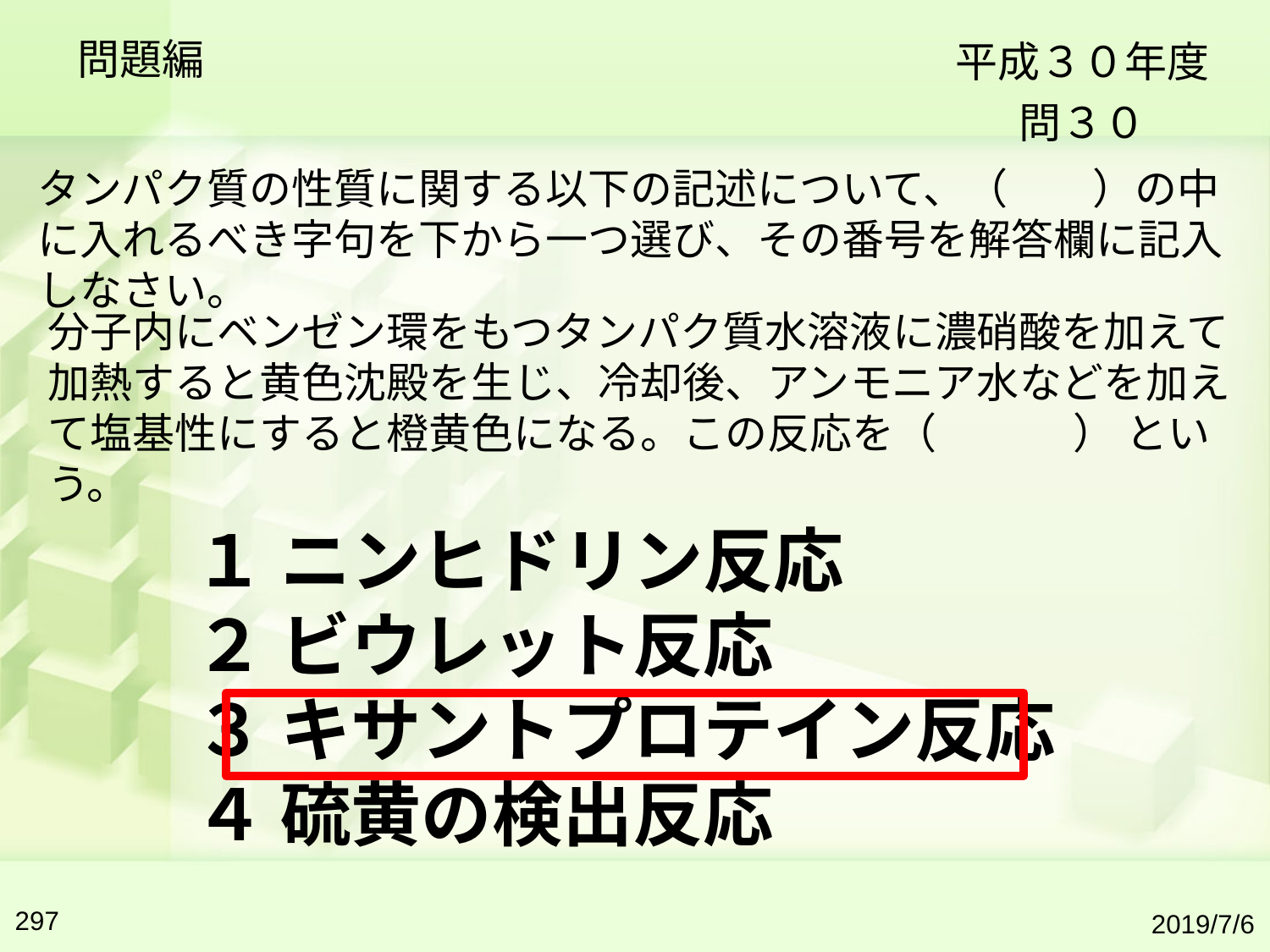

問題編
平成３０年度
問３０
タンパク質の性質に関する以下の記述について、（　　）の中に入れるべき字句を下から一つ選び、その番号を解答欄に記入しなさい。
分子内にベンゼン環をもつタンパク質水溶液に濃硝酸を加えて加熱すると黄色沈殿を生じ、冷却後、アンモニア水などを加えて塩基性にすると橙黄色になる。この反応を（ 　　　） という。
１ ニンヒドリン反応
２ ビウレット反応
３ キサントプロテイン反応
４ 硫黄の検出反応

297
2019/7/6